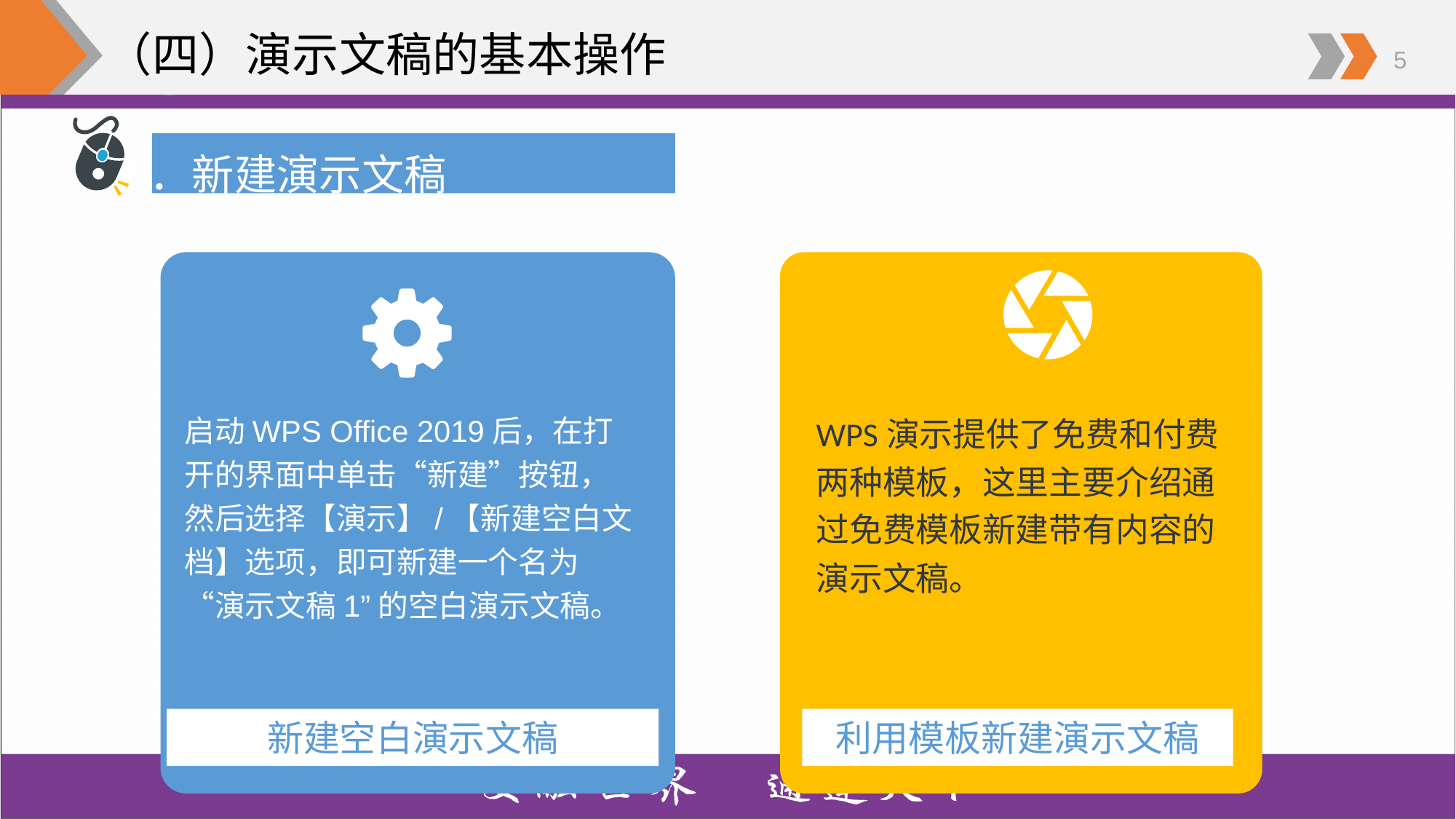

# （四）演示文稿的基本操作

1．新建演示文稿

WPS演示提供了免费和付费两种模板，这里主要介绍通过免费模板新建带有内容的演示文稿。
启动WPS Office 2019后，在打开的界面中单击“新建”按钮，然后选择【演示】/【新建空白文档】选项，即可新建一个名为“演示文稿1”的空白演示文稿。
新建空白演示文稿
利用模板新建演示文稿